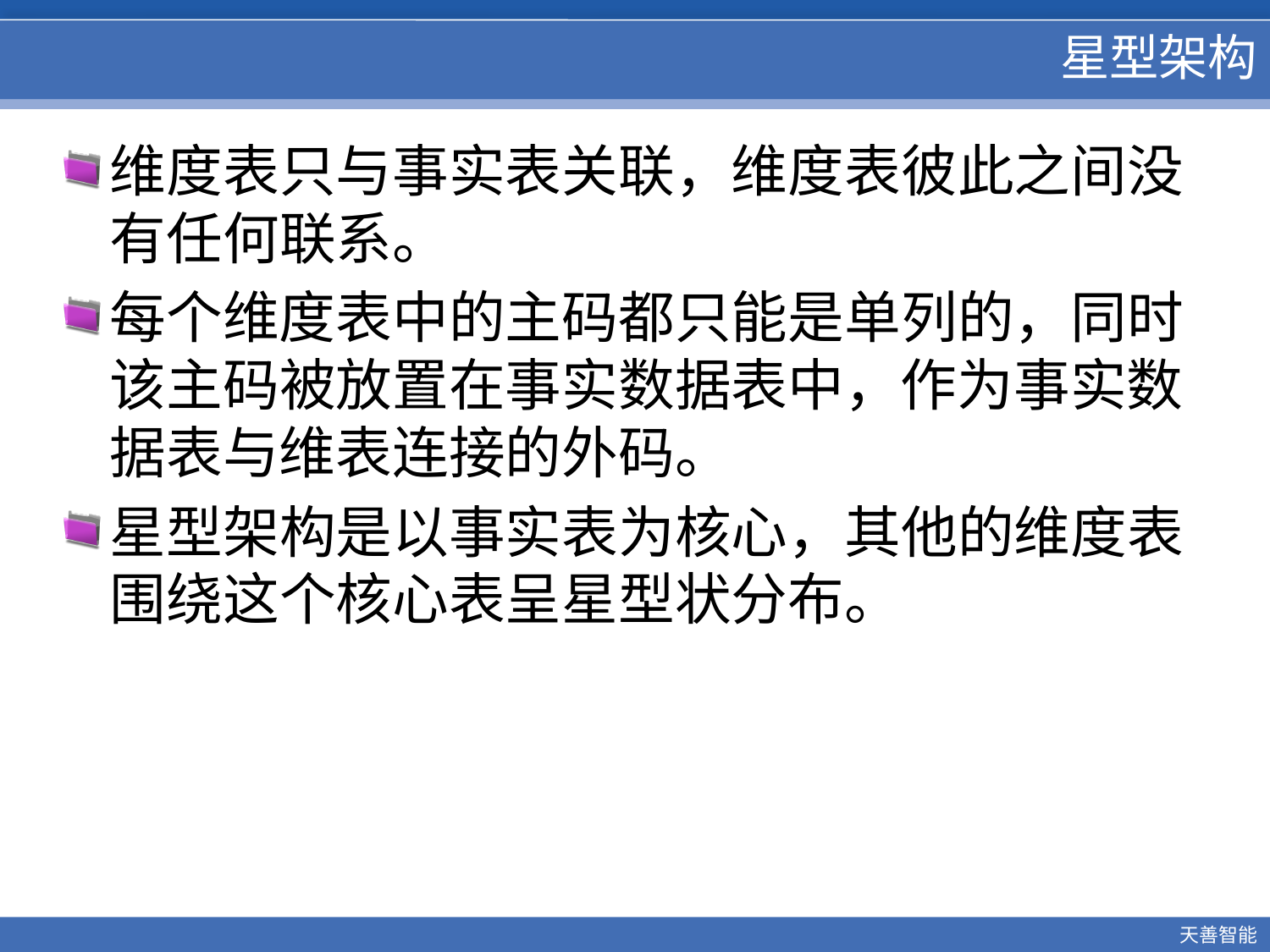

# 星型架构
维度表只与事实表关联，维度表彼此之间没有任何联系。
每个维度表中的主码都只能是单列的，同时该主码被放置在事实数据表中，作为事实数据表与维表连接的外码。
星型架构是以事实表为核心，其他的维度表围绕这个核心表呈星型状分布。